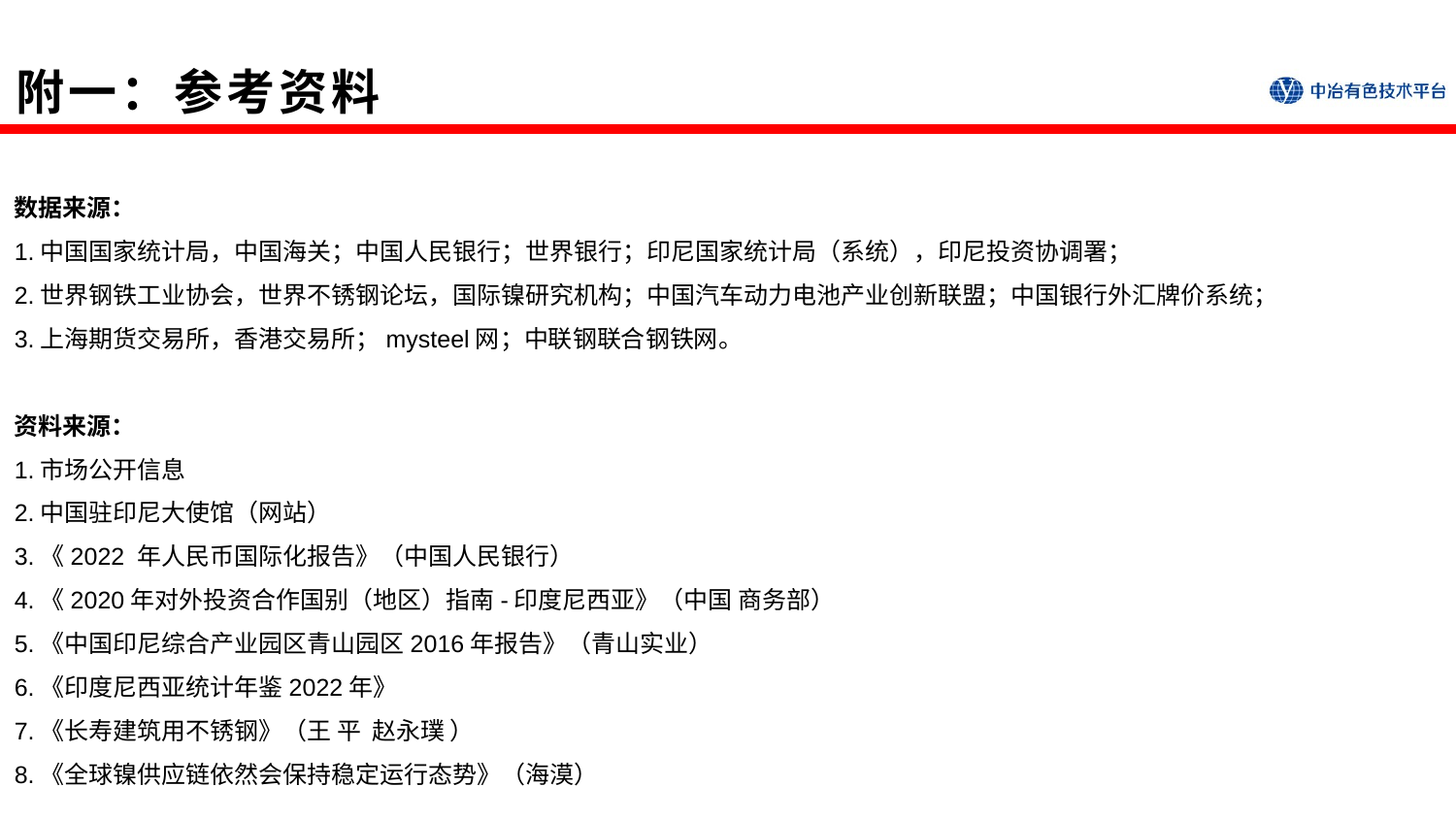

# 附一：参考资料
数据来源：
1.中国国家统计局，中国海关；中国人民银行；世界银行；印尼国家统计局（系统），印尼投资协调署；
2.世界钢铁工业协会，世界不锈钢论坛，国际镍研究机构；中国汽车动力电池产业创新联盟；中国银行外汇牌价系统；
3.上海期货交易所，香港交易所；mysteel网；中联钢联合钢铁网。

资料来源：
1.市场公开信息
2.中国驻印尼大使馆（网站）
3.《2022 年人民币国际化报告》（中国人民银行）
4.《2020年对外投资合作国别（地区）指南-印度尼西亚》（中国 商务部）
5.《中国印尼综合产业园区青山园区2016年报告》（青山实业）
6.《印度尼西亚统计年鉴2022年》
7.《长寿建筑用不锈钢》（王 平  赵永璞 ）
8.《全球镍供应链依然会保持稳定运行态势》（海漠）